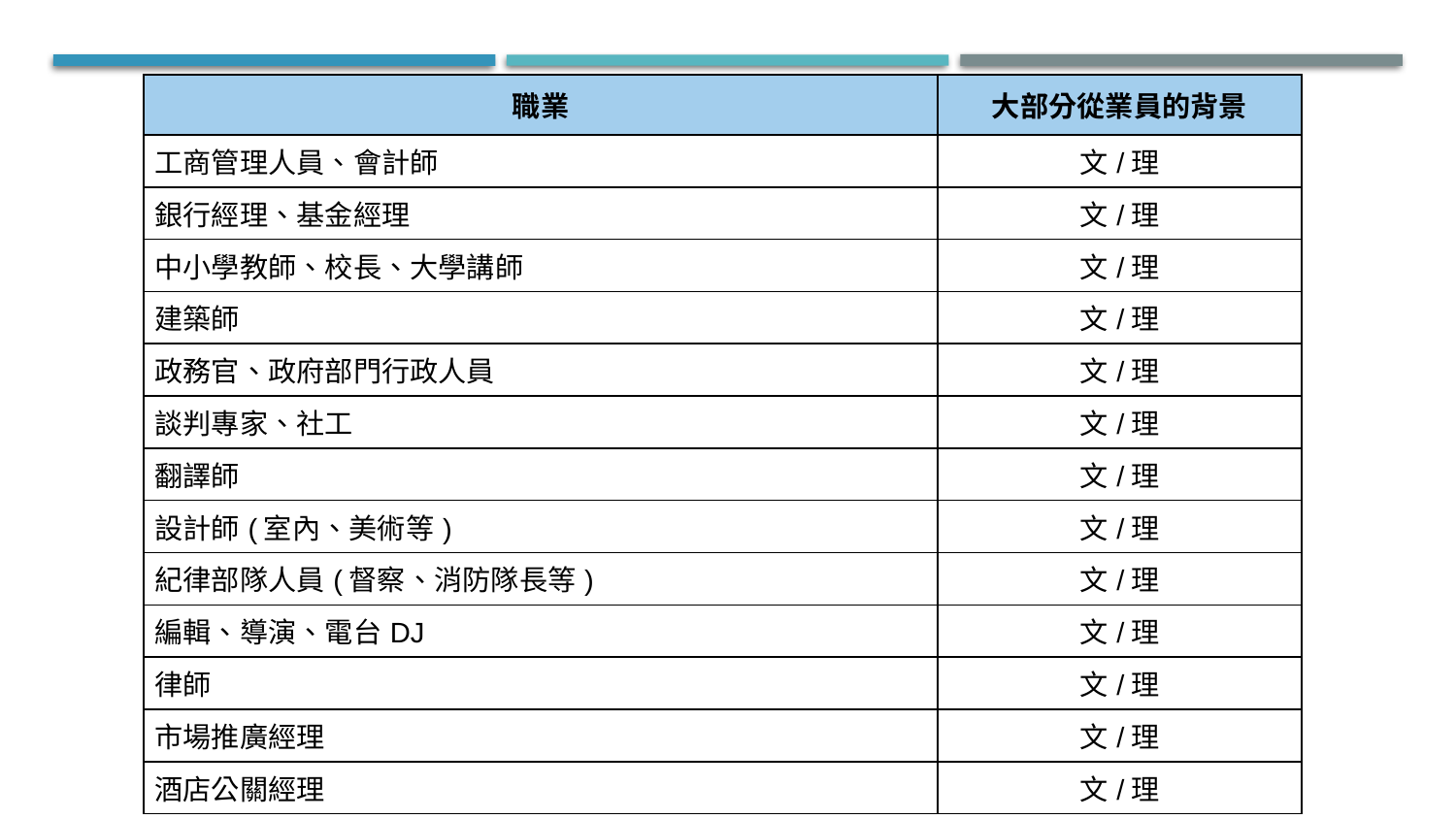

| 職業 | 大部分從業員的背景 |
| --- | --- |
| 工商管理人員、會計師 | 文/理 |
| 銀行經理、基金經理 | 文/理 |
| 中小學教師、校長、大學講師 | 文/理 |
| 建築師 | 文/理 |
| 政務官、政府部門行政人員 | 文/理 |
| 談判專家、社工 | 文/理 |
| 翻譯師 | 文/理 |
| 設計師(室內、美術等) | 文/理 |
| 紀律部隊人員(督察、消防隊長等) | 文/理 |
| 編輯、導演、電台DJ | 文/理 |
| 律師 | 文/理 |
| 市場推廣經理 | 文/理 |
| 酒店公關經理 | 文/理 |